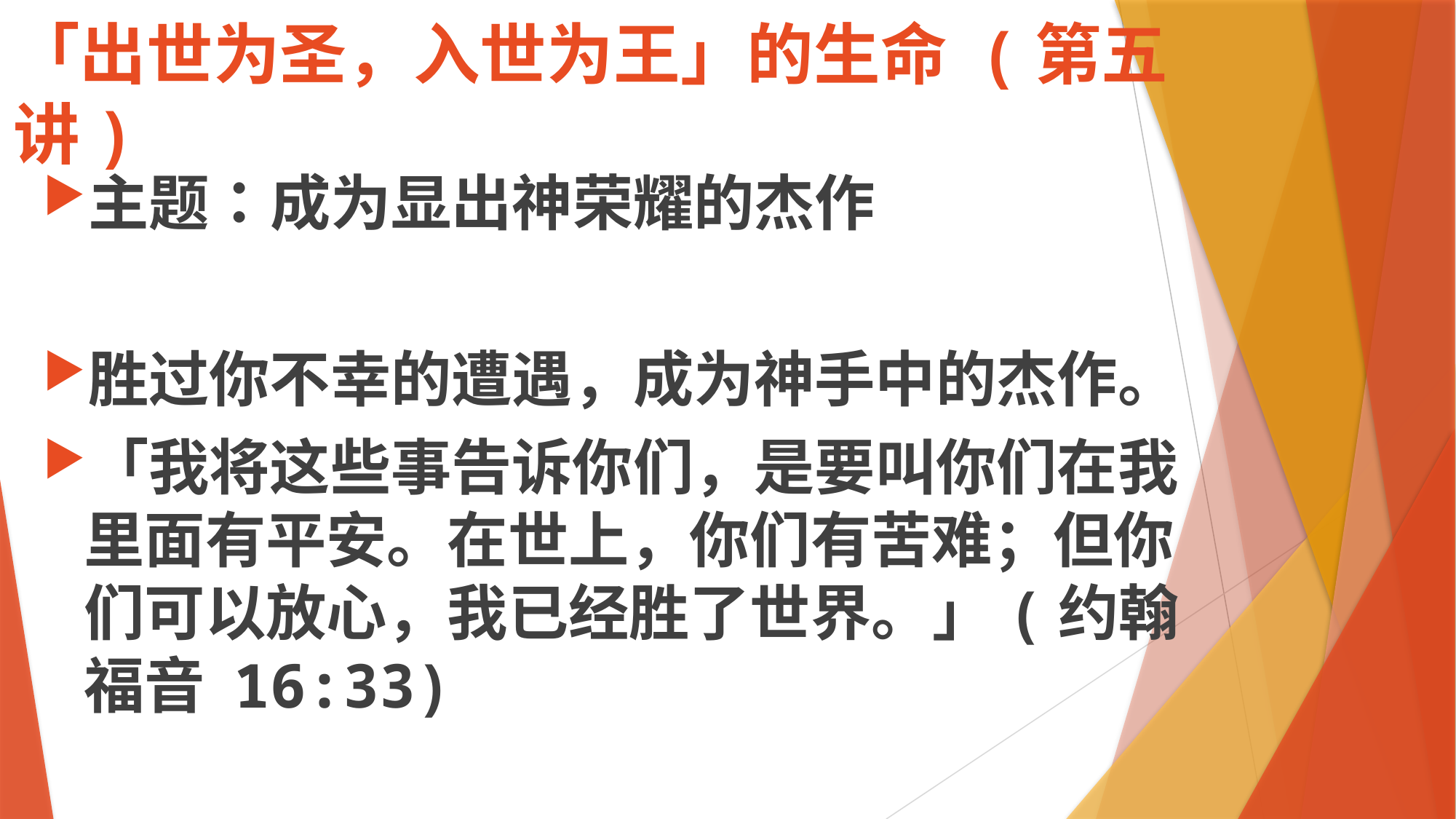

# 「出世为圣，入世为王」的生命 (第五讲)
主题：成为显出神荣耀的杰作

胜过你不幸的遭遇，成为神手中的杰作。
「我将这些事告诉你们，是要叫你们在我里面有平安。在世上，你们有苦难；但你们可以放心，我已经胜了世界。」(约翰福音 16:33)